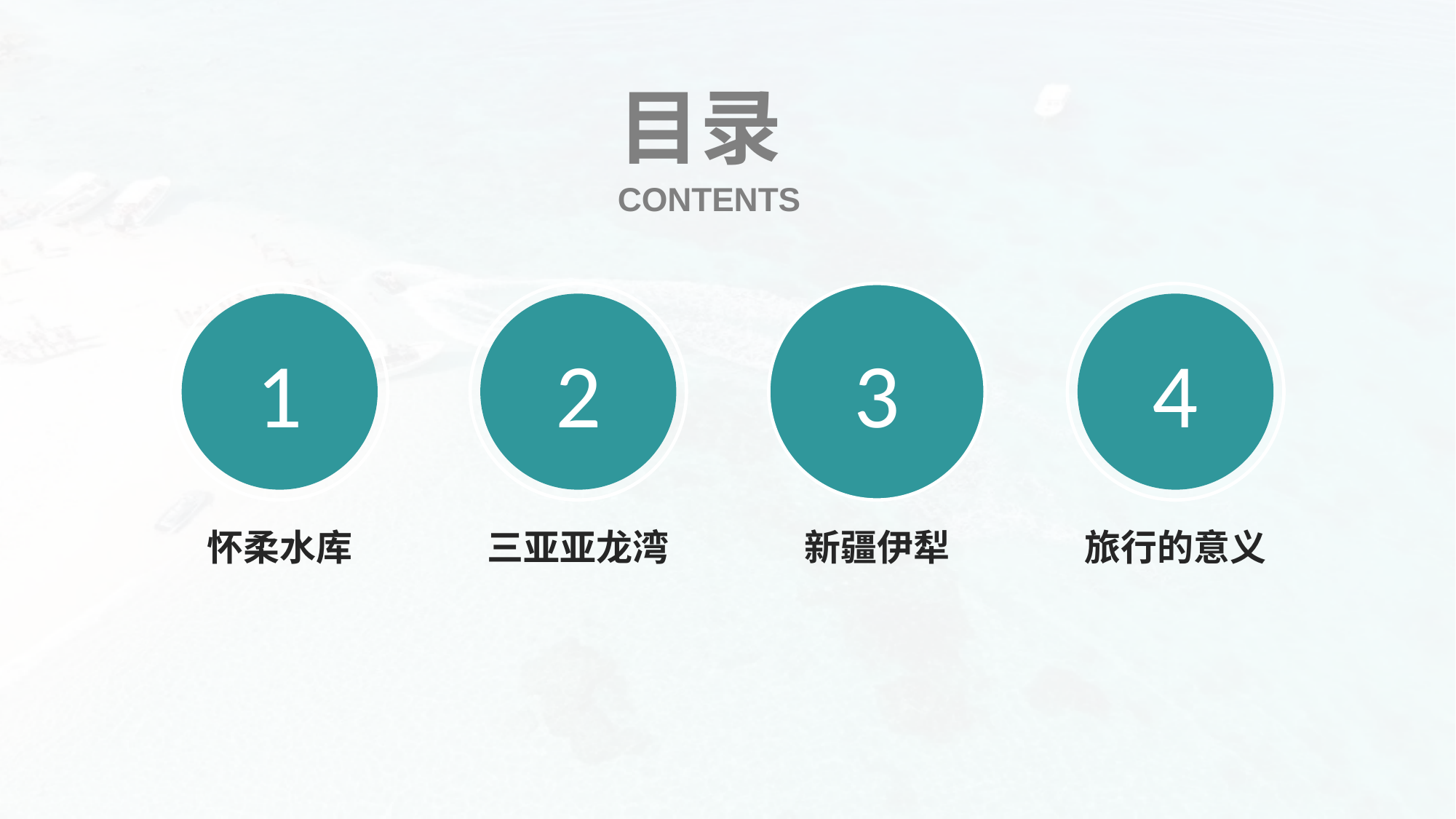

目录
CONTENTS

3

1
2
4
怀柔水库
三亚亚龙湾
新疆伊犁
旅行的意义